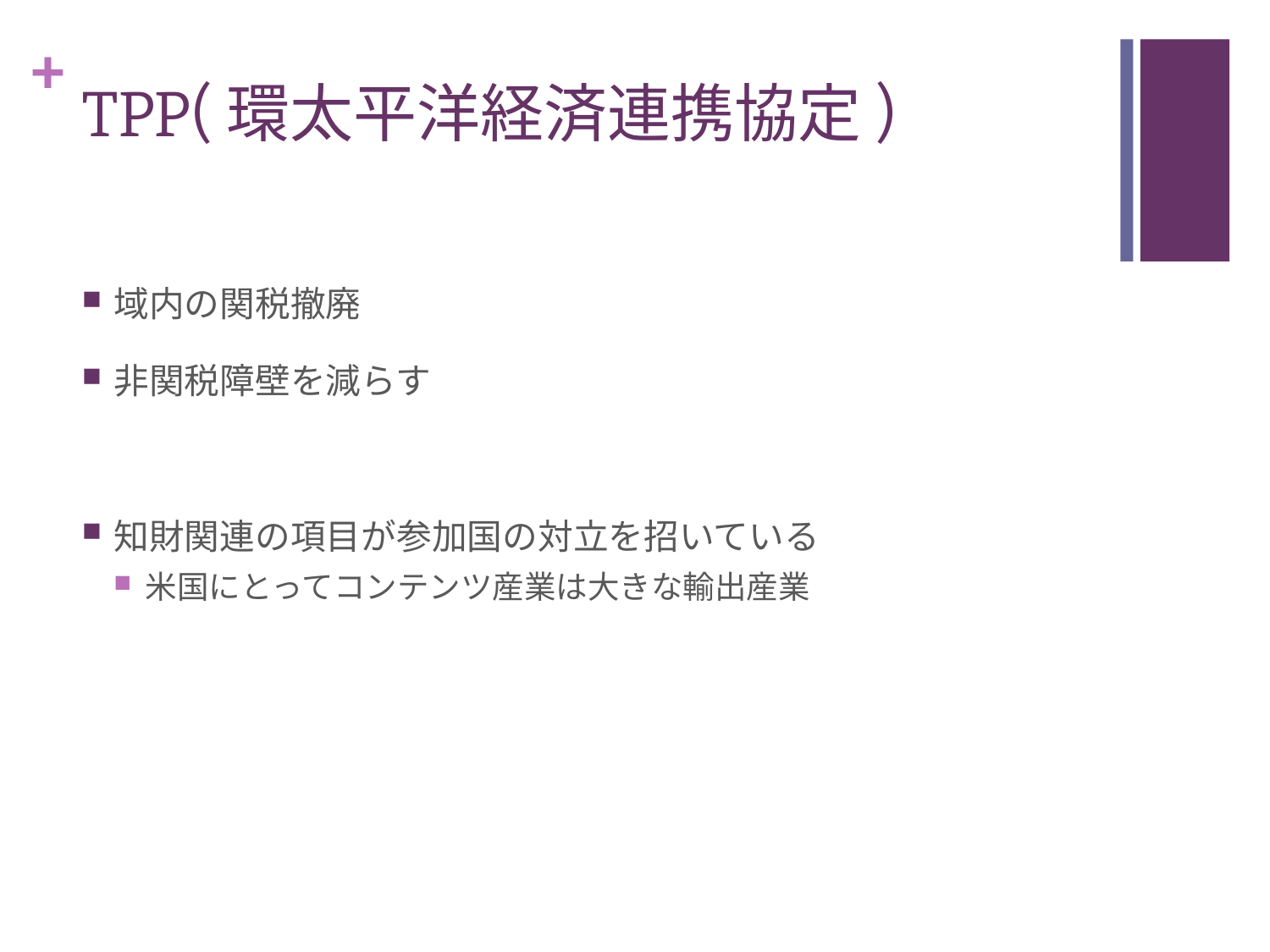

# TPP(環太平洋経済連携協定)
域内の関税撤廃
非関税障壁を減らす

知財関連の項目が参加国の対立を招いている
米国にとってコンテンツ産業は大きな輸出産業